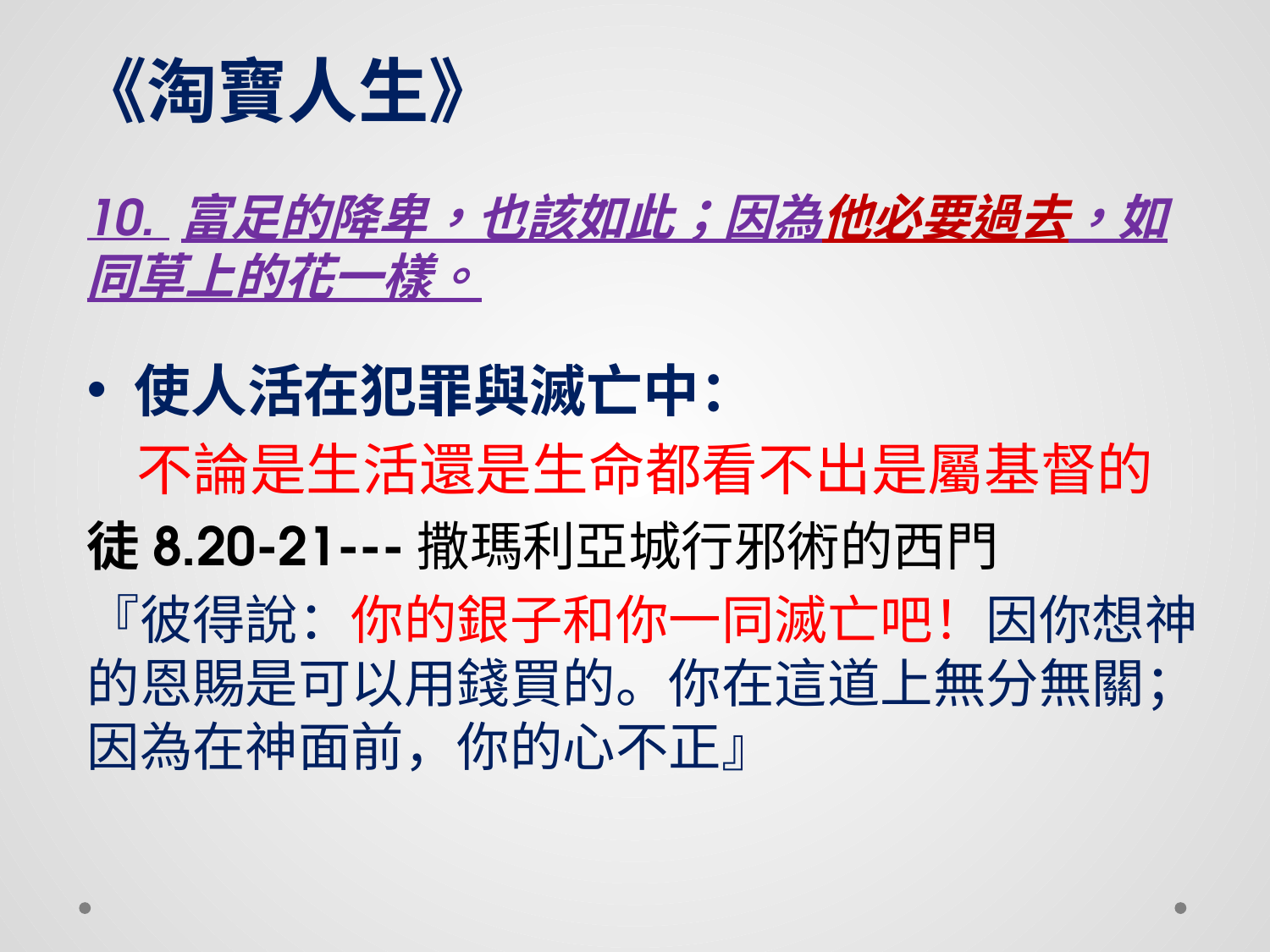

# 《淘寶人生》
10. 富足的降卑，也該如此；因為他必要過去，如同草上的花一樣。

使人活在犯罪與滅亡中：
不論是生活還是生命都看不出是屬基督的
徒8.20-21---撒瑪利亞城行邪術的西門
『彼得說：你的銀子和你一同滅亡吧！因你想神的恩賜是可以用錢買的。你在這道上無分無關；因為在神面前，你的心不正』